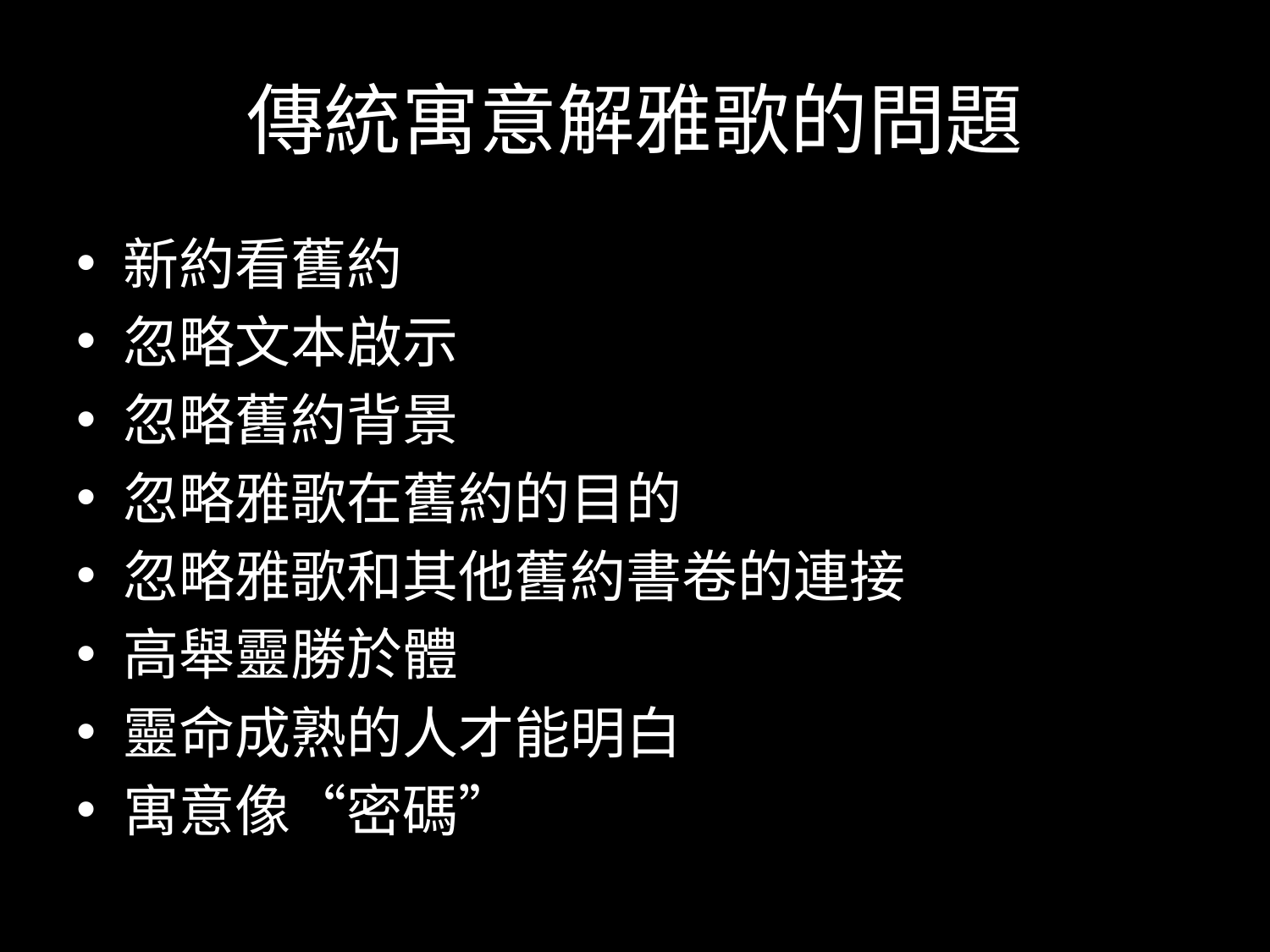

# 傳統寓意解雅歌的問題
新約看舊約
忽略文本啟示
忽略舊約背景
忽略雅歌在舊約的目的
忽略雅歌和其他舊約書卷的連接
高舉靈勝於體
靈命成熟的人才能明白
寓意像“密碼”